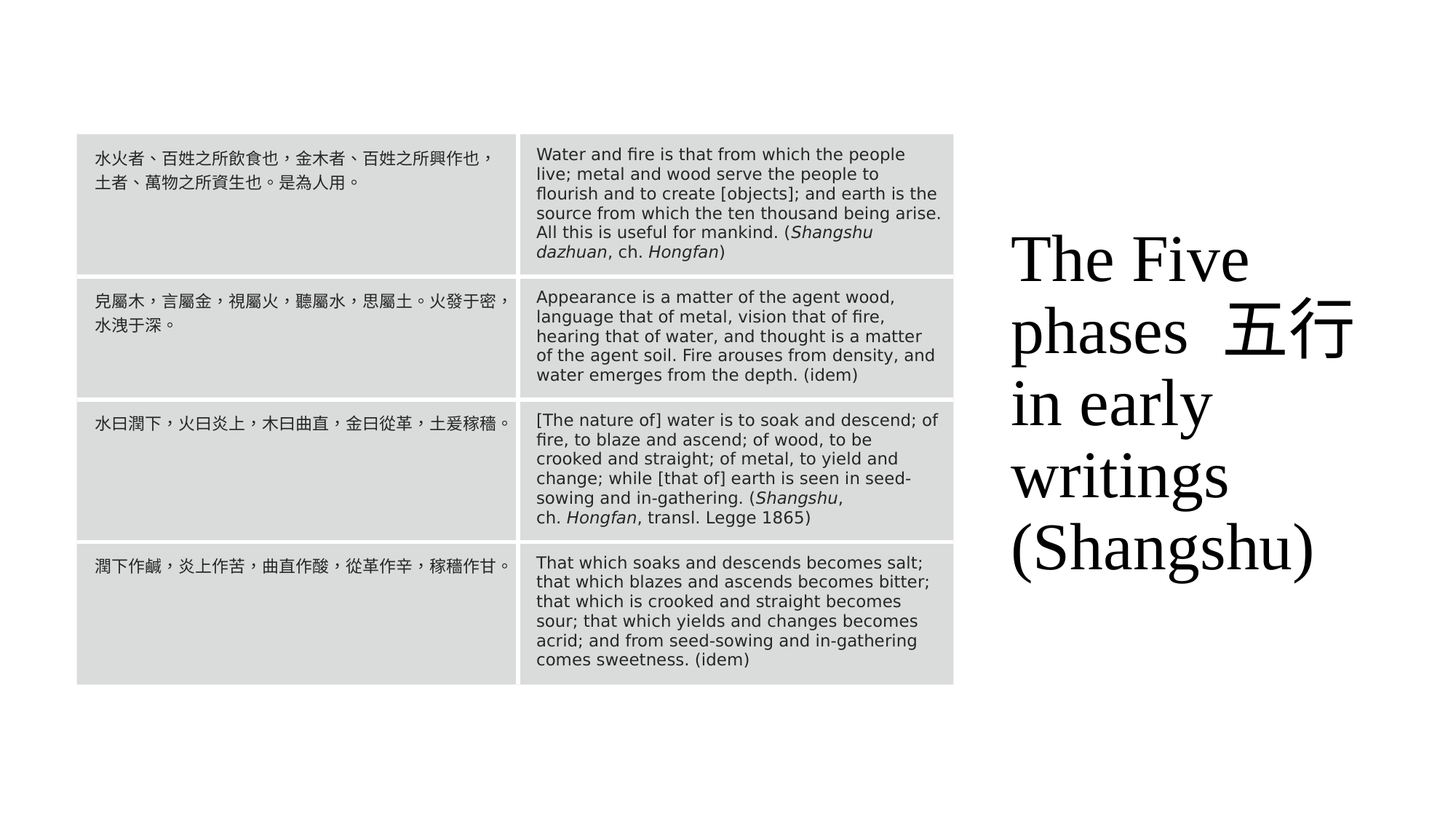

# The Five phases 五行 in early writings (Shangshu)
| 水火者、百姓之所飲食也，金木者、百姓之所興作也，土者、萬物之所資生也。是為人用。 | Water and fire is that from which the people live; metal and wood serve the people to flourish and to create [objects]; and earth is the source from which the ten thousand being arise. All this is useful for mankind. (Shangshu dazhuan, ch. Hongfan) |
| --- | --- |
| 皃屬木，言屬金，視屬火，聽屬水，思屬土。火發于密，水洩于深。 | Appearance is a matter of the agent wood, language that of metal, vision that of fire, hearing that of water, and thought is a matter of the agent soil. Fire arouses from density, and water emerges from the depth. (idem) |
| 水曰潤下，火曰炎上，木曰曲直，金曰從革，土爰稼穡。 | [The nature of] water is to soak and descend; of fire, to blaze and ascend; of wood, to be crooked and straight; of metal, to yield and change; while [that of] earth is seen in seed-sowing and in-gathering. (Shangshu, ch. Hongfan, transl. Legge 1865) |
| 潤下作鹹，炎上作苦，曲直作酸，從革作辛，稼穡作甘。 | That which soaks and descends becomes salt; that which blazes and ascends becomes bitter; that which is crooked and straight becomes sour; that which yields and changes becomes acrid; and from seed-sowing and in-gathering comes sweetness. (idem) |